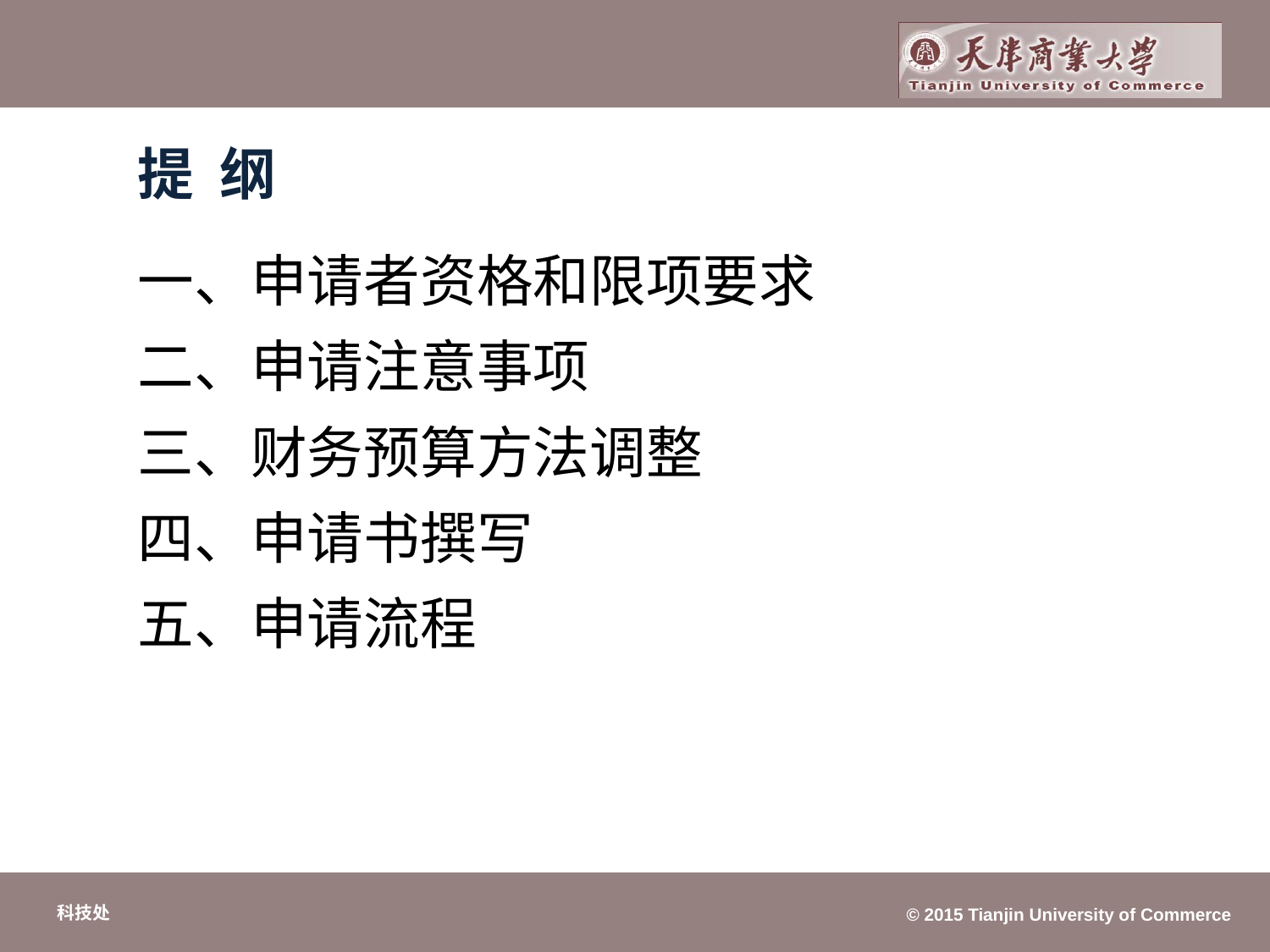

# 提  纲
一、申请者资格和限项要求
二、申请注意事项
三、财务预算方法调整
四、申请书撰写
五、申请流程